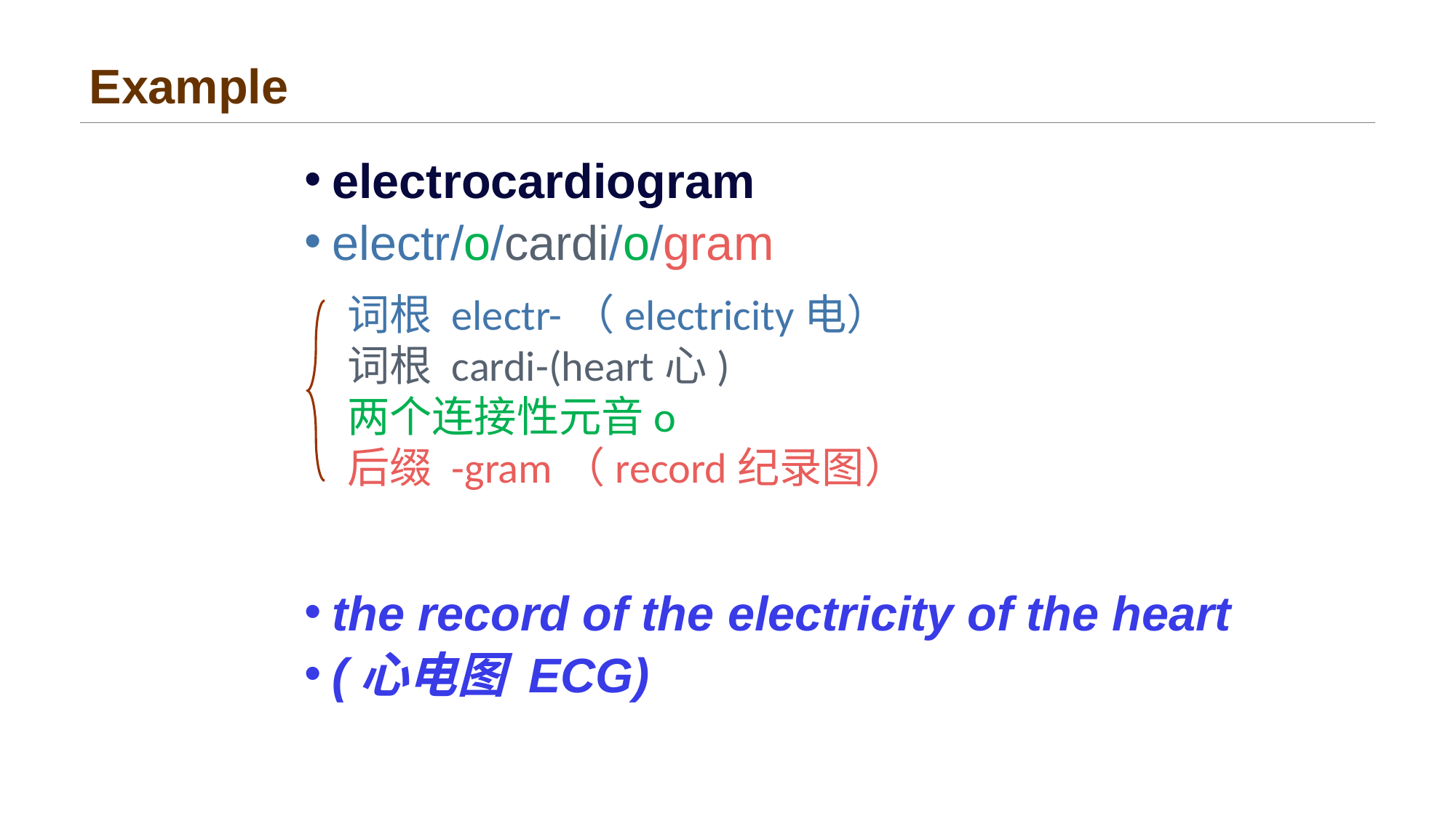

# Example

electrocardiogram
electr/o/cardi/o/gram

the record of the electricity of the heart
(心电图 ECG)

词根 electr-（electricity电）
词根 cardi-(heart心)
两个连接性元音o
后缀 -gram（record纪录图）